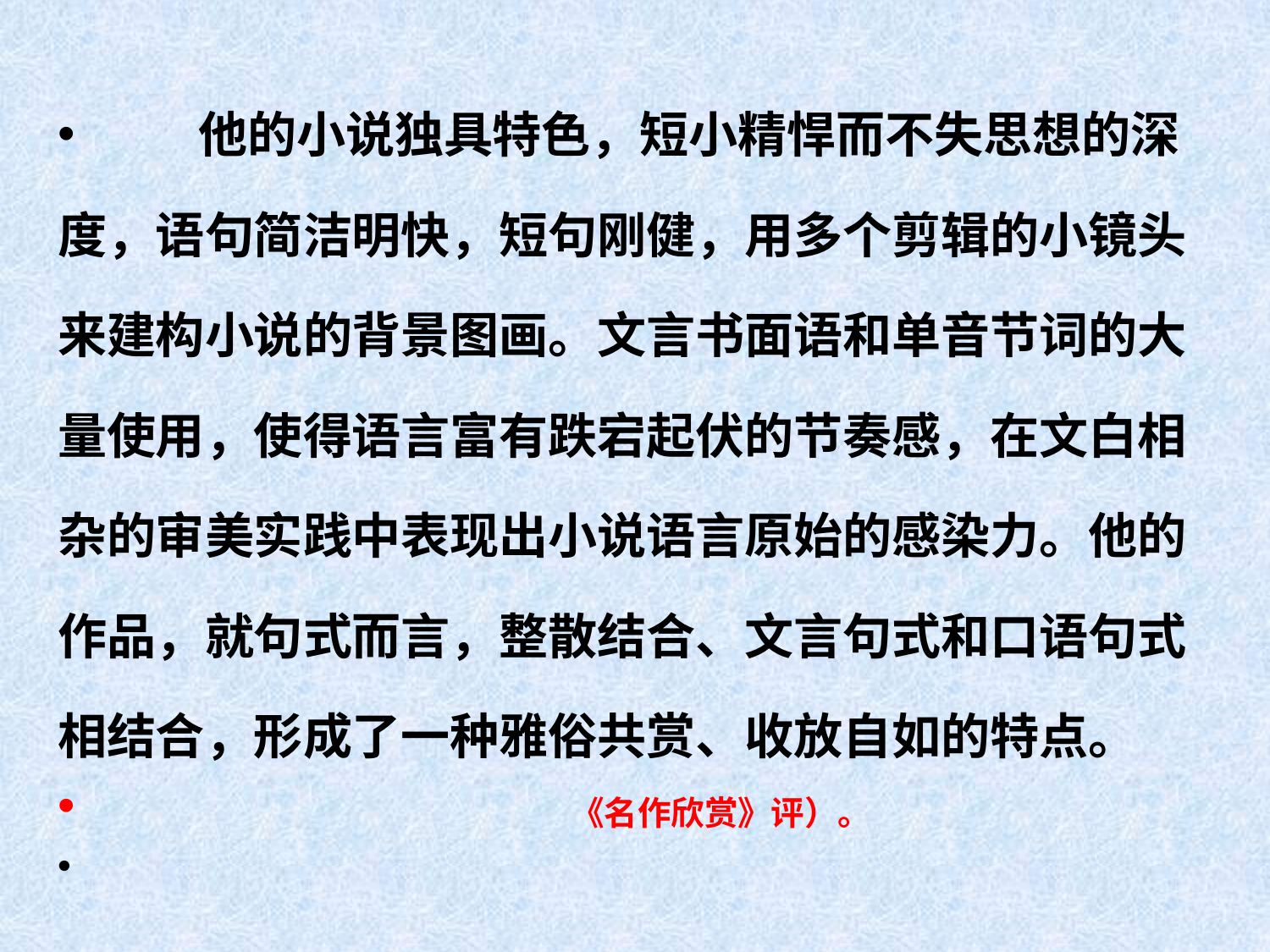

他的小说独具特色，短小精悍而不失思想的深度，语句简洁明快，短句刚健，用多个剪辑的小镜头来建构小说的背景图画。文言书面语和单音节词的大量使用，使得语言富有跌宕起伏的节奏感，在文白相杂的审美实践中表现出小说语言原始的感染力。他的作品，就句式而言，整散结合、文言句式和口语句式相结合，形成了一种雅俗共赏、收放自如的特点。
                                            《名作欣赏》评）。